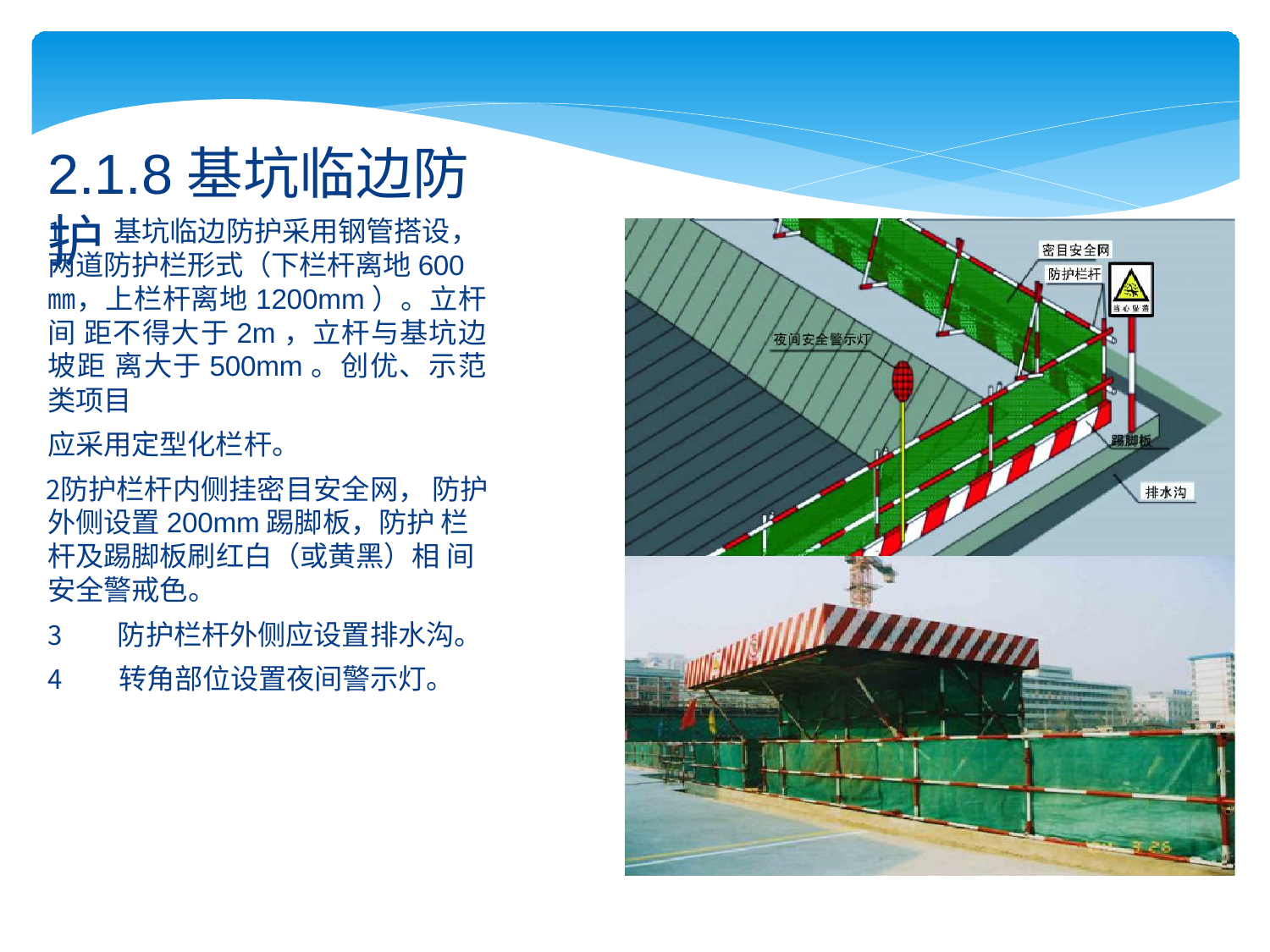

# 2.1.8基坑临边防护
基坑临边防护采用钢管搭设，
两道防护栏形式（下栏杆离地600
㎜，上栏杆离地1200mm）。立杆间 距不得大于2m，立杆与基坑边坡距 离大于500mm。创优、示范类项目
应采用定型化栏杆。
防护栏杆内侧挂密目安全网， 防护外侧设置200mm踢脚板，防护 栏杆及踢脚板刷红白（或黄黑）相 间安全警戒色。
防护栏杆外侧应设置排水沟。
转角部位设置夜间警示灯。